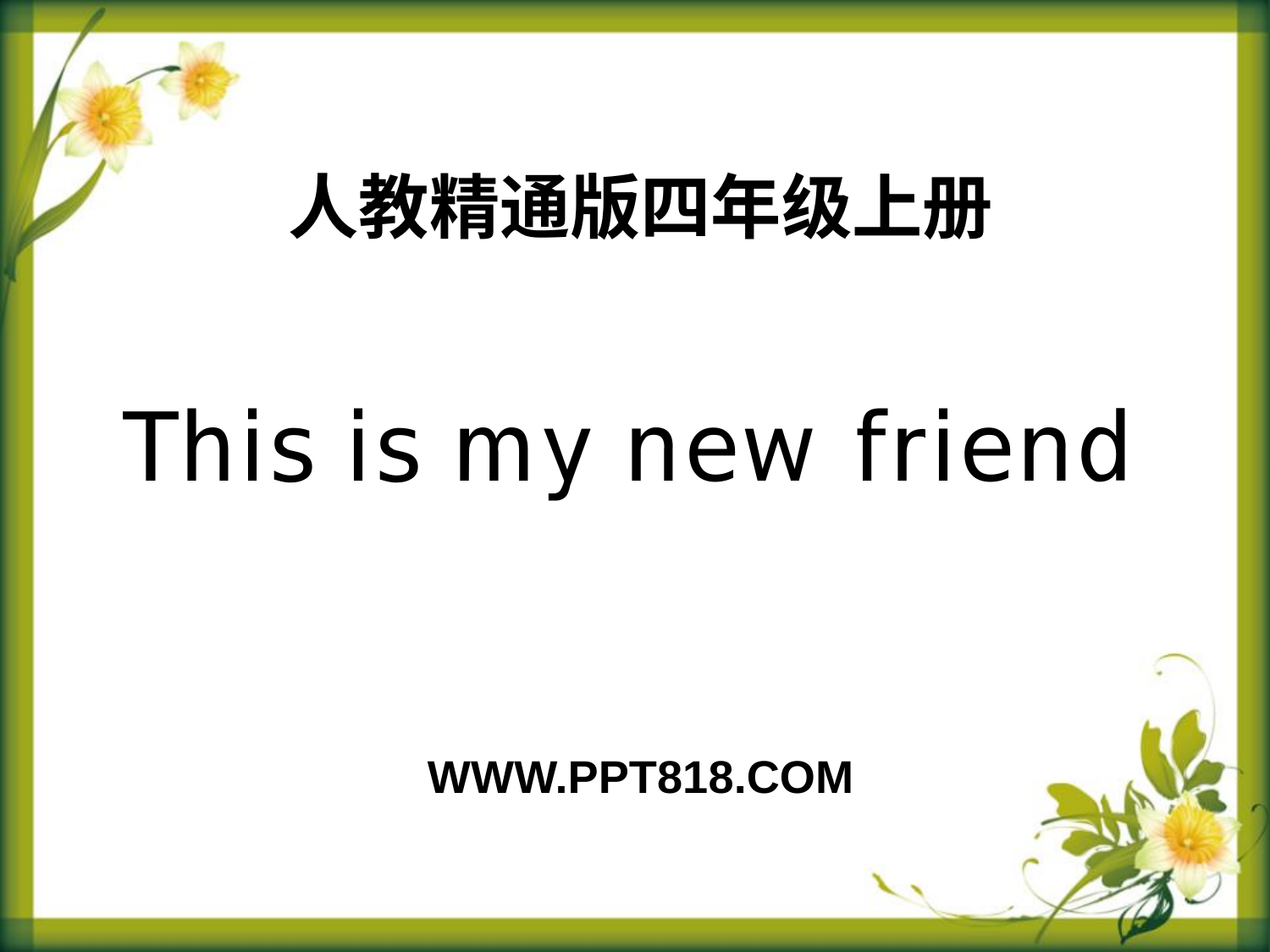

人教精通版四年级上册
This is my new friend
WWW.PPT818.COM